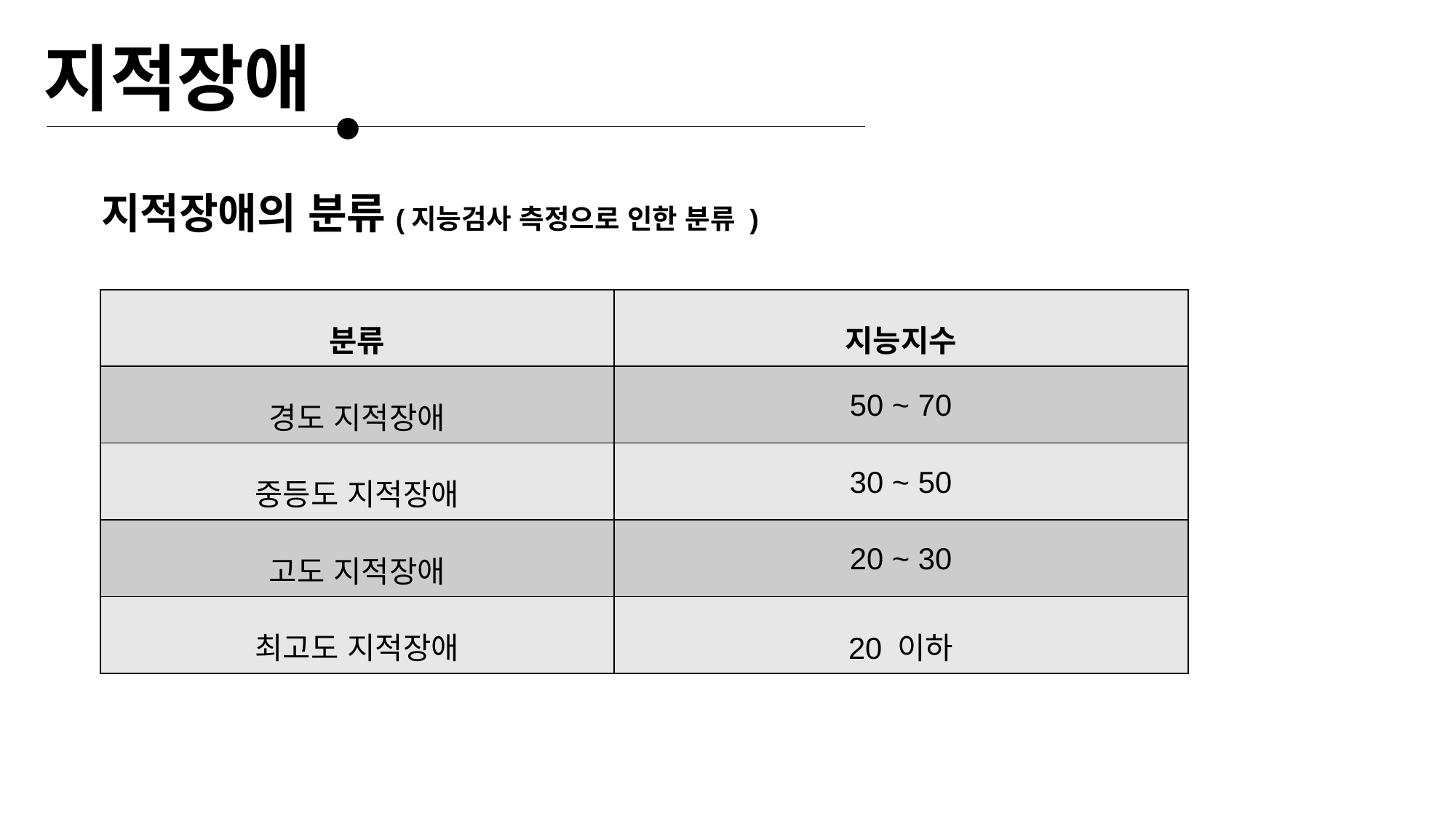

지적장애

지적장애의 분류(지능검사 측정으로 인한 분류 )
| 분류 | 지능지수 |
| --- | --- |
| 경도 지적장애 | 50 ~ 70 |
| 중등도 지적장애 | 30 ~ 50 |
| 고도 지적장애 | 20 ~ 30 |
| 최고도 지적장애 | 20 이하 |